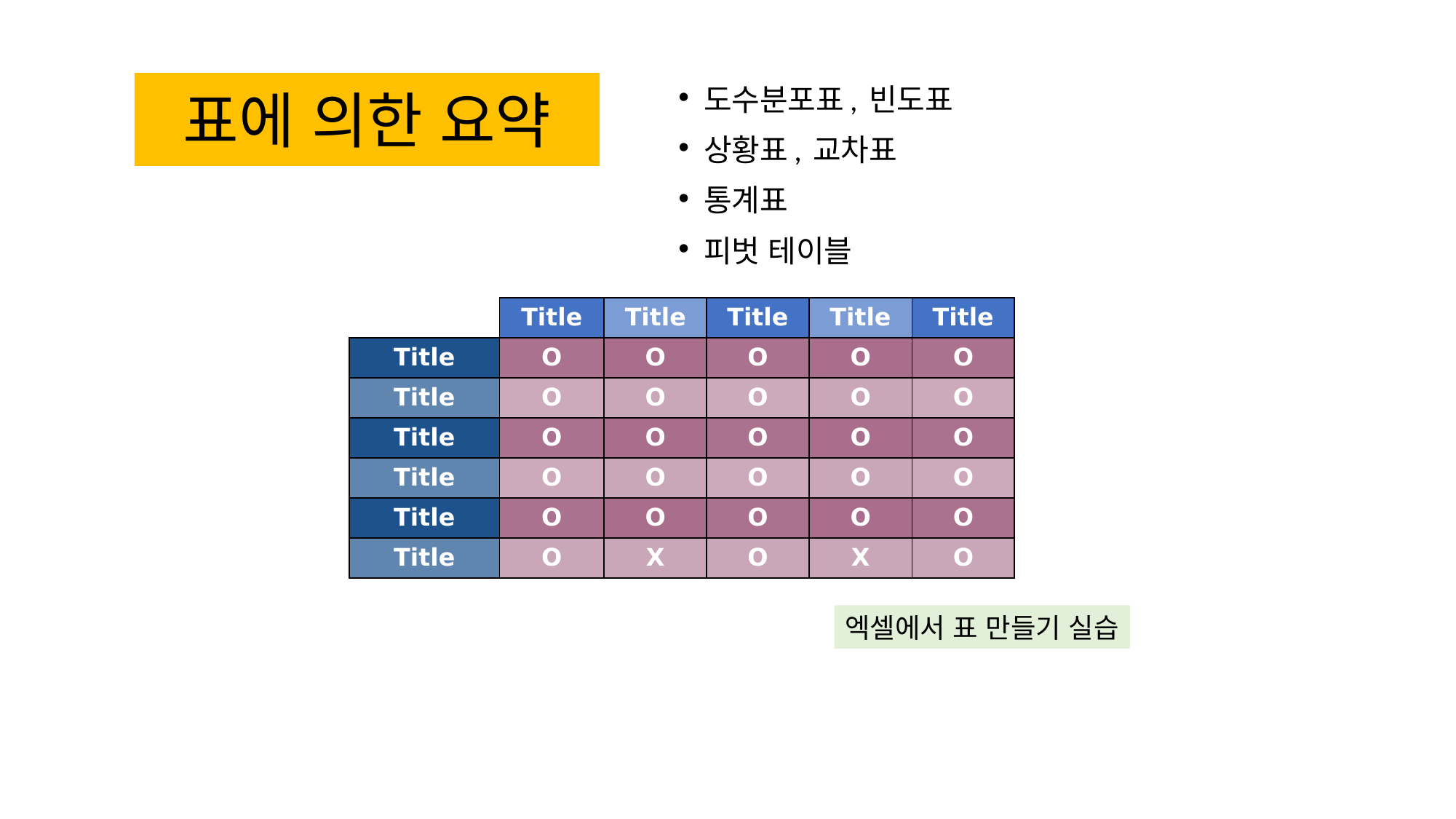

# 표에 의한 요약
도수분포표, 빈도표
상황표, 교차표
통계표
피벗 테이블
|  | Title | Title | Title | Title | Title |
| --- | --- | --- | --- | --- | --- |
| Title | O | O | O | O | O |
| Title | O | O | O | O | O |
| Title | O | O | O | O | O |
| Title | O | O | O | O | O |
| Title | O | O | O | O | O |
| Title | O | X | O | X | O |
엑셀에서 표 만들기 실습